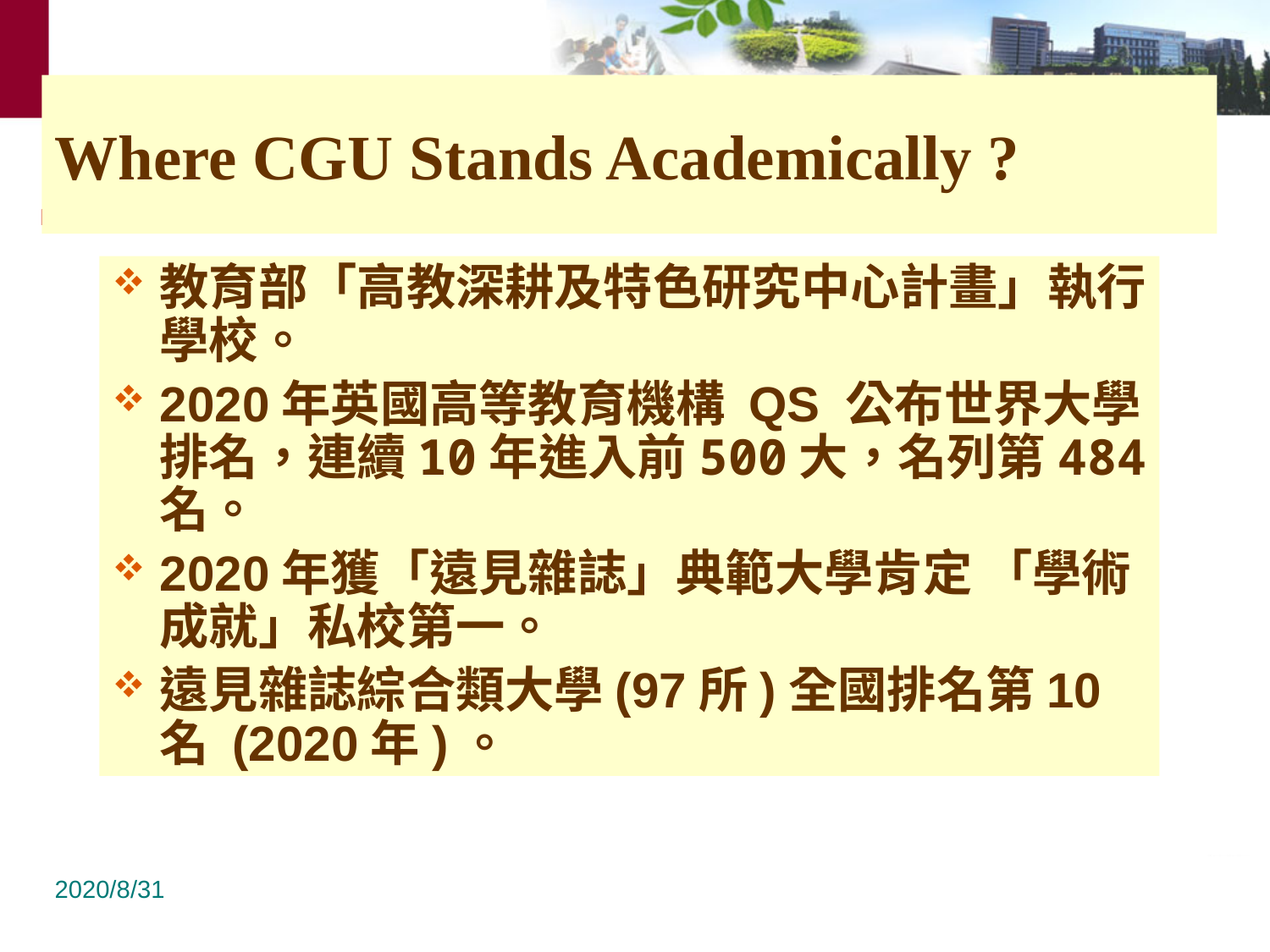

# Where CGU Stands Academically ?
教育部「高教深耕及特色研究中心計畫」執行學校。
2020年英國高等教育機構 QS 公布世界大學排名，連續10年進入前500大，名列第484名。
2020年獲「遠見雜誌」典範大學肯定 「學術成就」私校第一。
遠見雜誌綜合類大學(97所)全國排名第10名 (2020年)。
2020/8/31